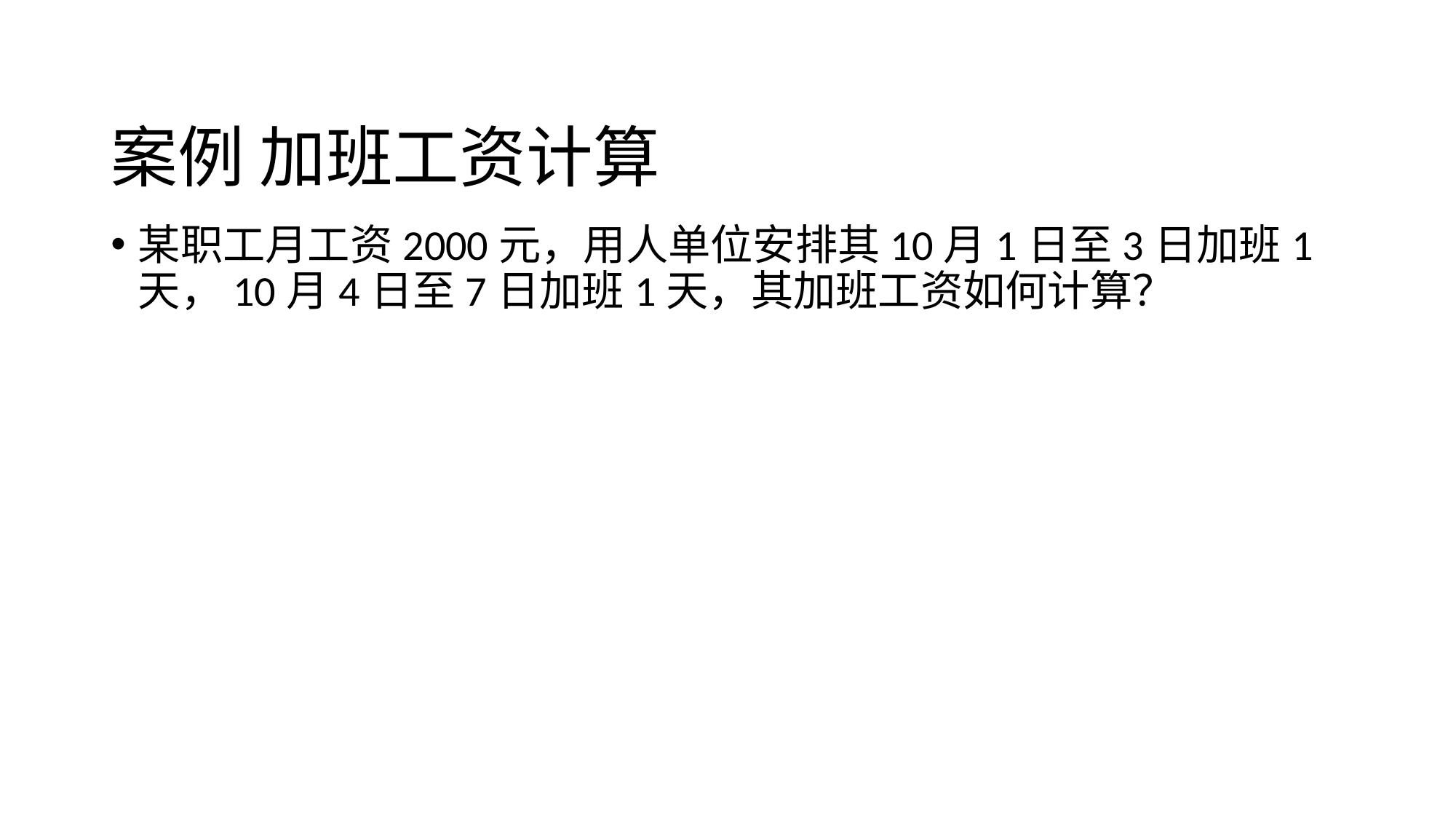

# 案例 加班工资计算
某职工月工资2000元，用人单位安排其10月1日至3日加班1天，10月4日至7日加班1天，其加班工资如何计算？